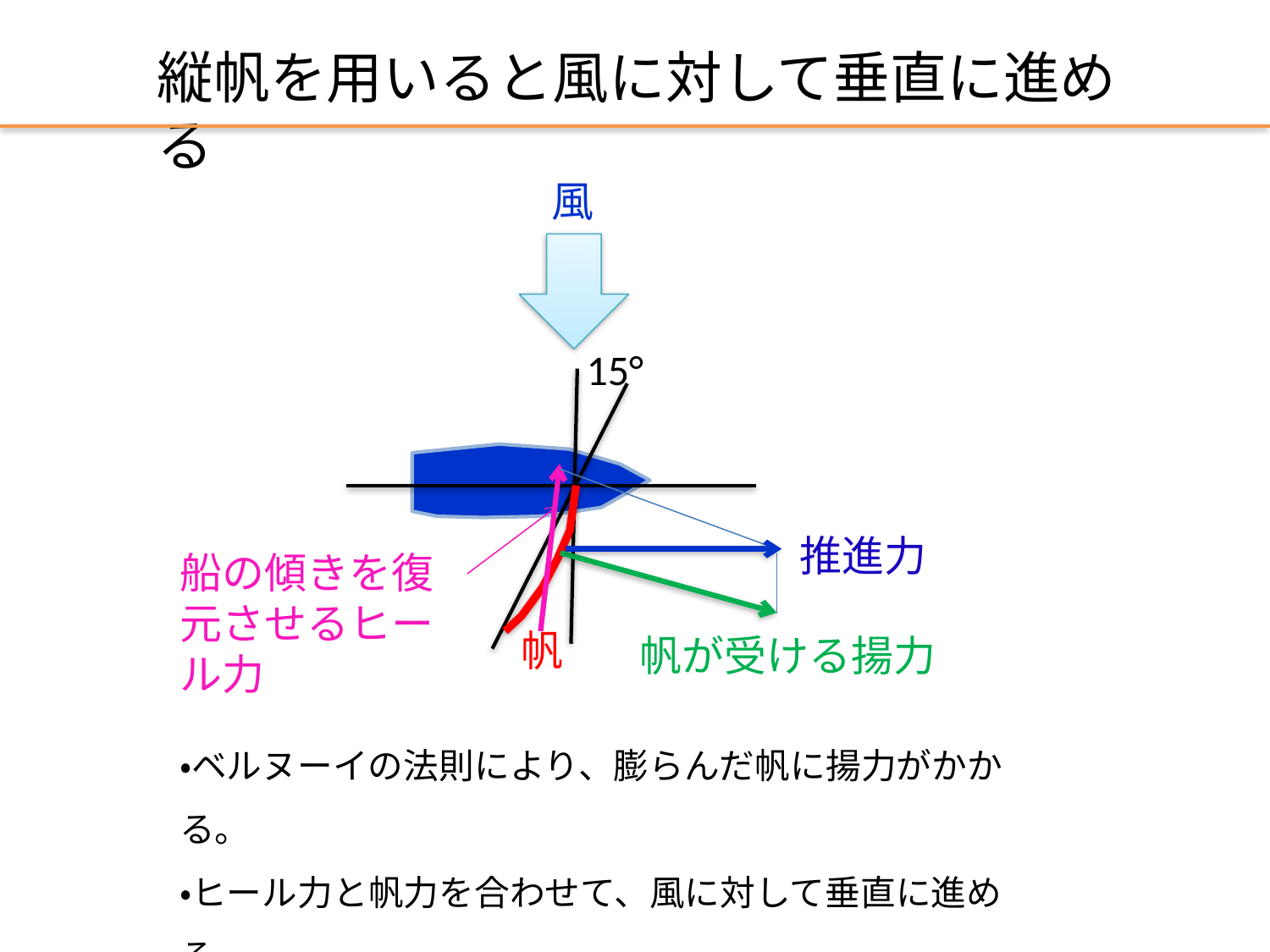

縦帆を用いると風に対して垂直に進める
風

15°

推進力
船の傾きを復元させるヒール力
帆
帆が受ける揚力
・ベルヌーイの法則により、膨らんだ帆に揚力がかかる。
・ヒール力と帆力を合わせて、風に対して垂直に進める。
・縦帆を制御して、風に向かって進むこともできる。